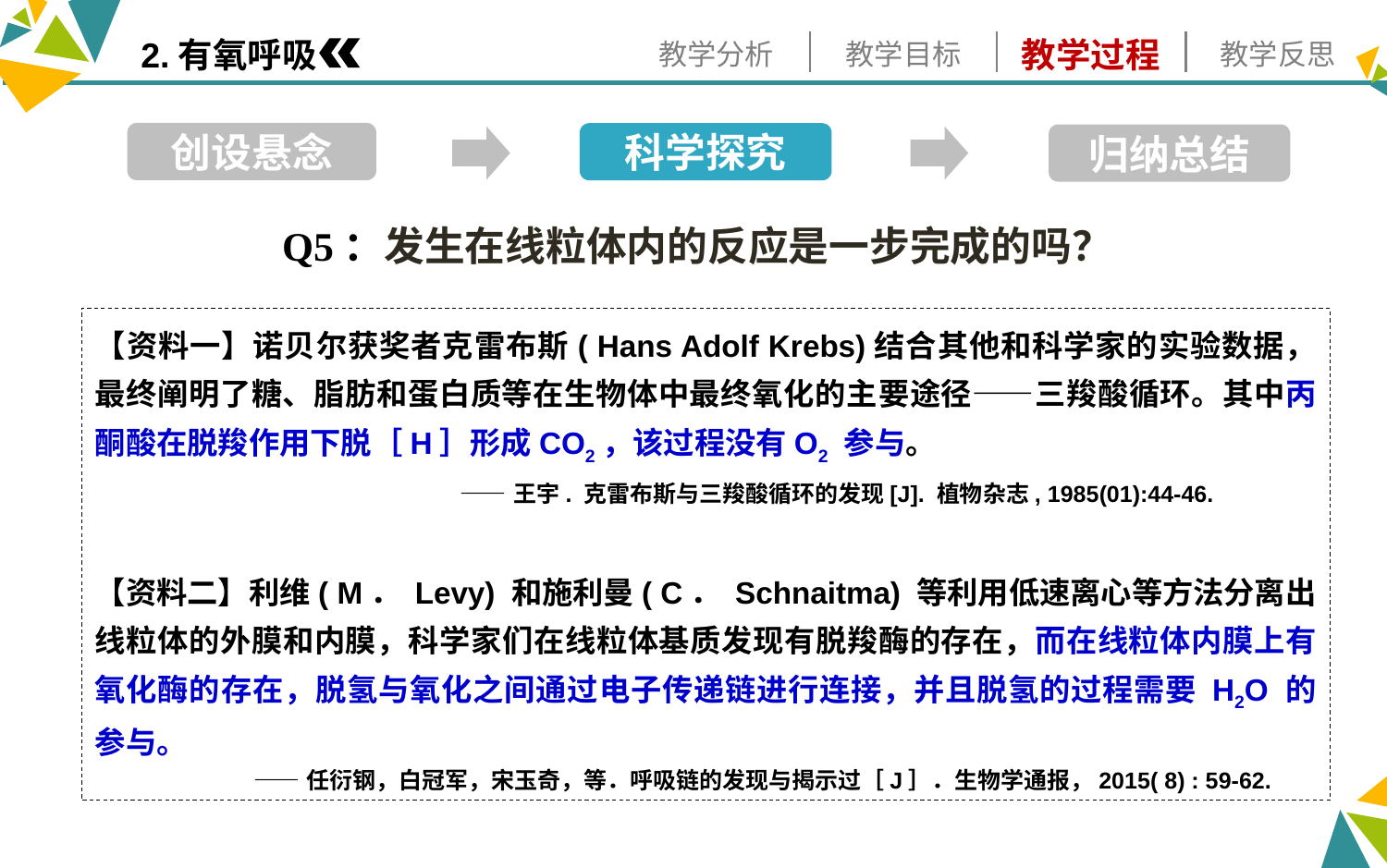

教学分析
教学目标
教学过程
教学反思
2.有氧呼吸

创设悬念
科学探究
归纳总结

Q5：发生在线粒体内的反应是一步完成的吗？
【资料一】诺贝尔获奖者克雷布斯( Hans Adolf Krebs)结合其他和科学家的实验数据，最终阐明了糖、脂肪和蛋白质等在生物体中最终氧化的主要途径——三羧酸循环。其中丙酮酸在脱羧作用下脱［H］形成CO2，该过程没有O2 参与。
                                                                     ——王宇. 克雷布斯与三羧酸循环的发现[J]. 植物杂志, 1985(01):44-46.

【资料二】利维( M． Levy) 和施利曼( C． Schnaitma) 等利用低速离心等方法分离出线粒体的外膜和内膜，科学家们在线粒体基质发现有脱羧酶的存在，而在线粒体内膜上有氧化酶的存在，脱氢与氧化之间通过电子传递链进行连接，并且脱氢的过程需要 H2O 的参与。
                              ——任衍钢，白冠军，宋玉奇，等．呼吸链的发现与揭示过［J］．生物学通报，2015( 8) : 59-62.